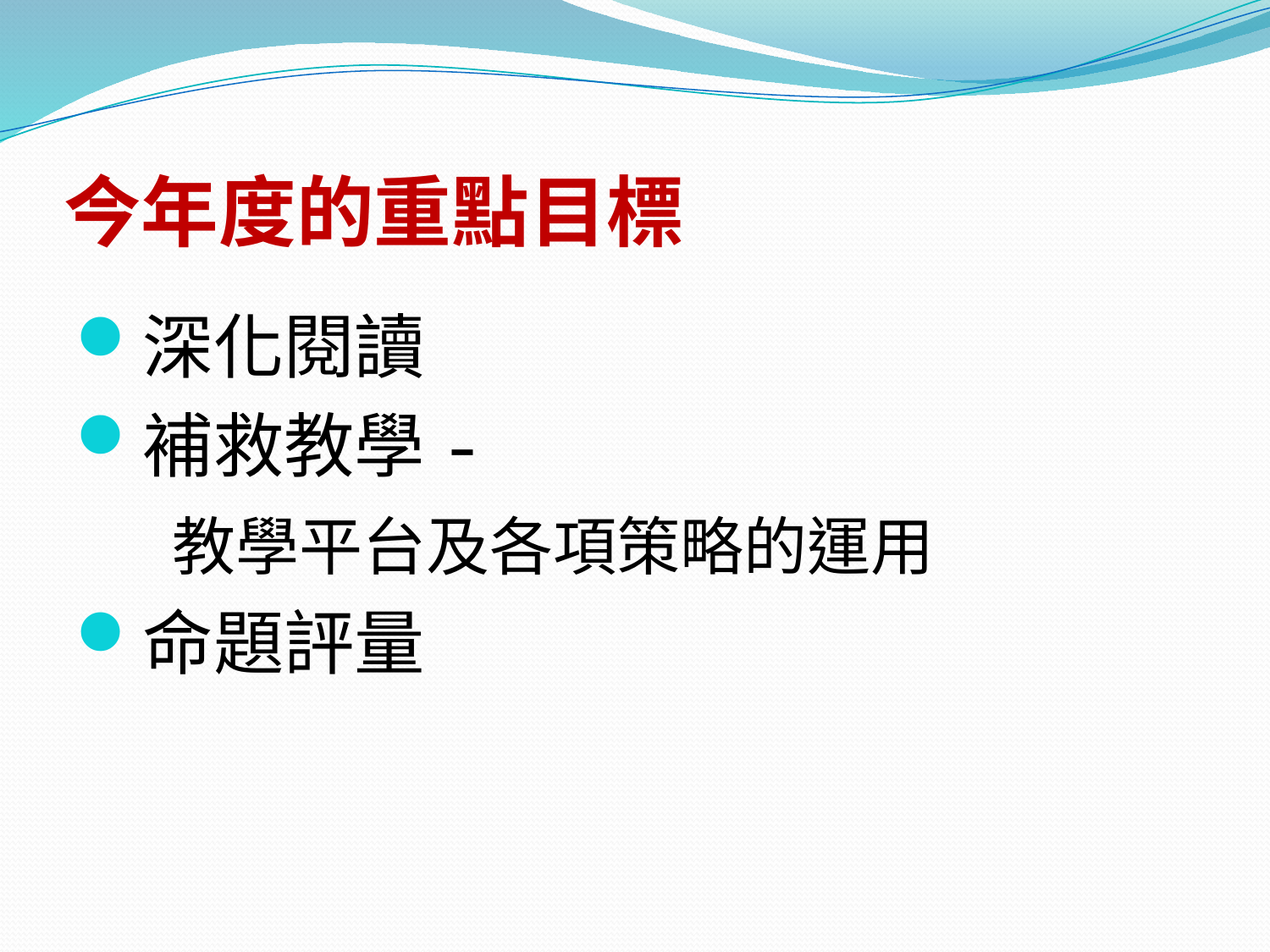

# 今年度的重點目標
深化閱讀
補救教學-
     教學平台及各項策略的運用
命題評量